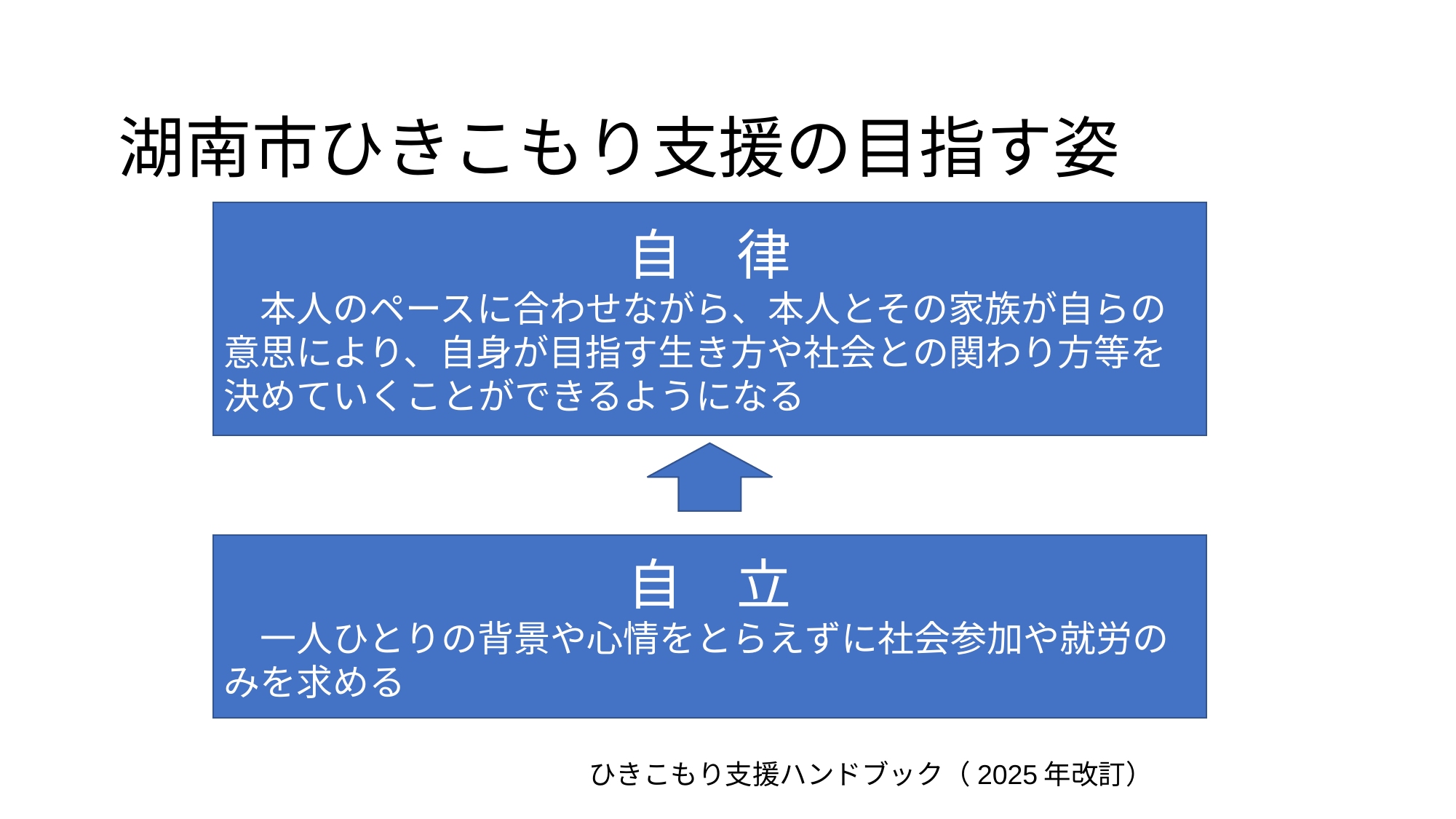

# 湖南市ひきこもり支援の目指す姿
自　律
　本人のペースに合わせながら、本人とその家族が自らの意思により、自身が目指す生き方や社会との関わり方等を決めていくことができるようになる

自　立
　一人ひとりの背景や心情をとらえずに社会参加や就労のみを求める

ひきこもり支援ハンドブック（2025年改訂）